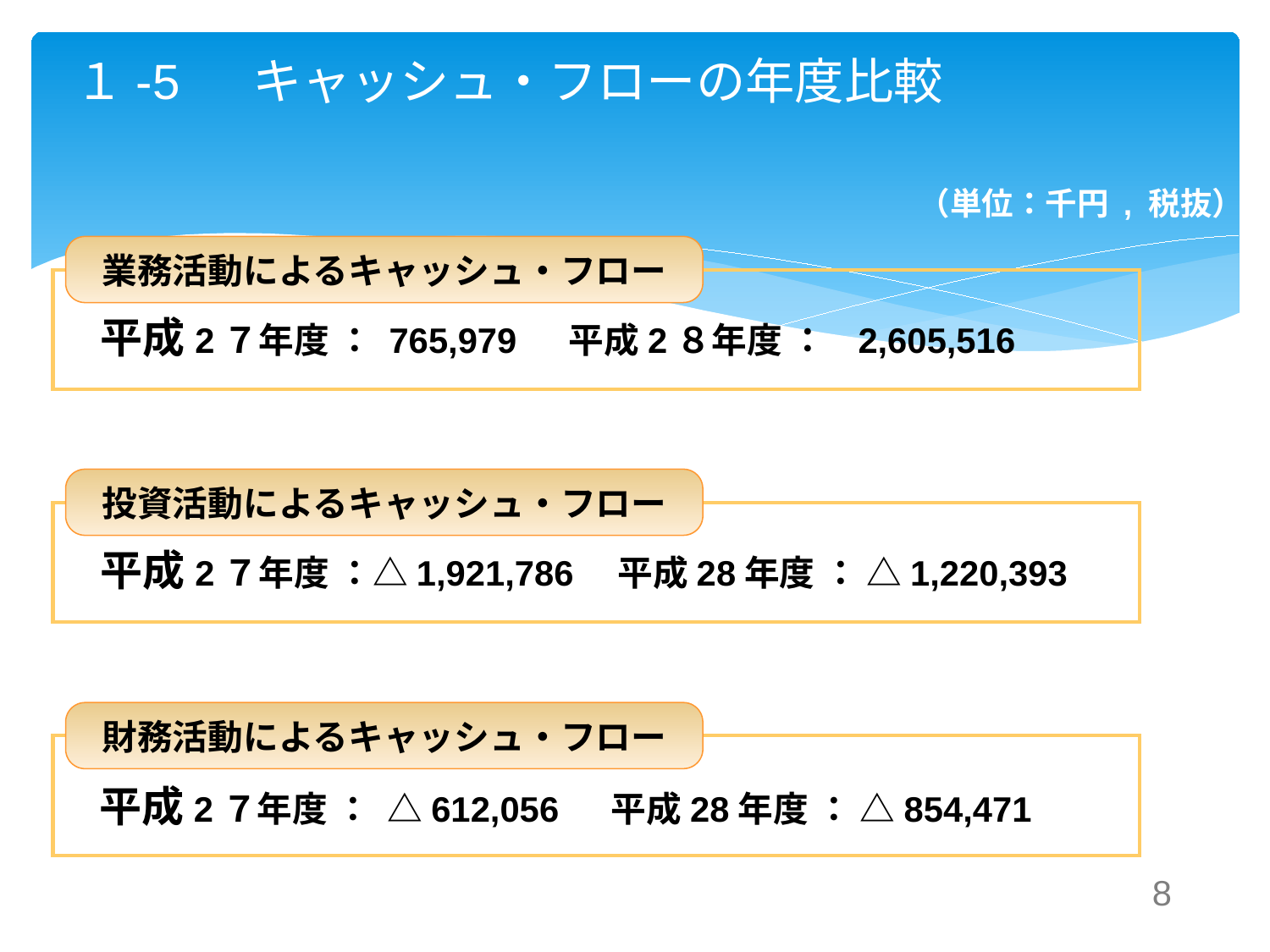

１-5　 キャッシュ・フローの年度比較
（単位：千円 , 税抜）

業務活動によるキャッシュ・フロー

平成2７年度 ： 765,979　 平成2８年度 ：   2,605,516
投資活動によるキャッシュ・フロー

平成2７年度 ：△1,921,786　平成28年度 ： △1,220,393
財務活動によるキャッシュ・フロー

平成2７年度 ：  △612,056　 平成28年度 ： △854,471
8